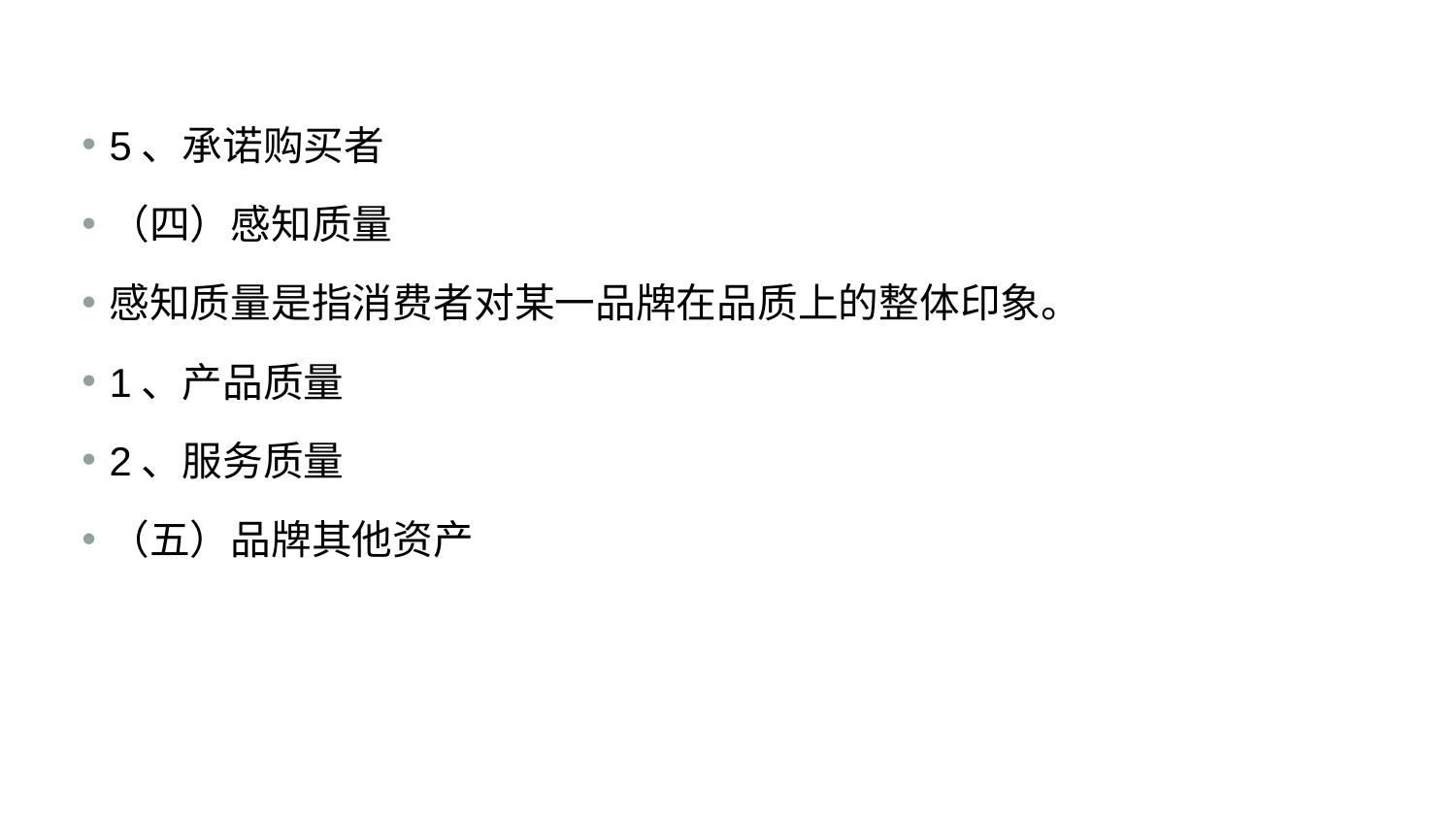

#
5、承诺购买者
（四）感知质量
感知质量是指消费者对某一品牌在品质上的整体印象。
1、产品质量
2、服务质量
（五）品牌其他资产